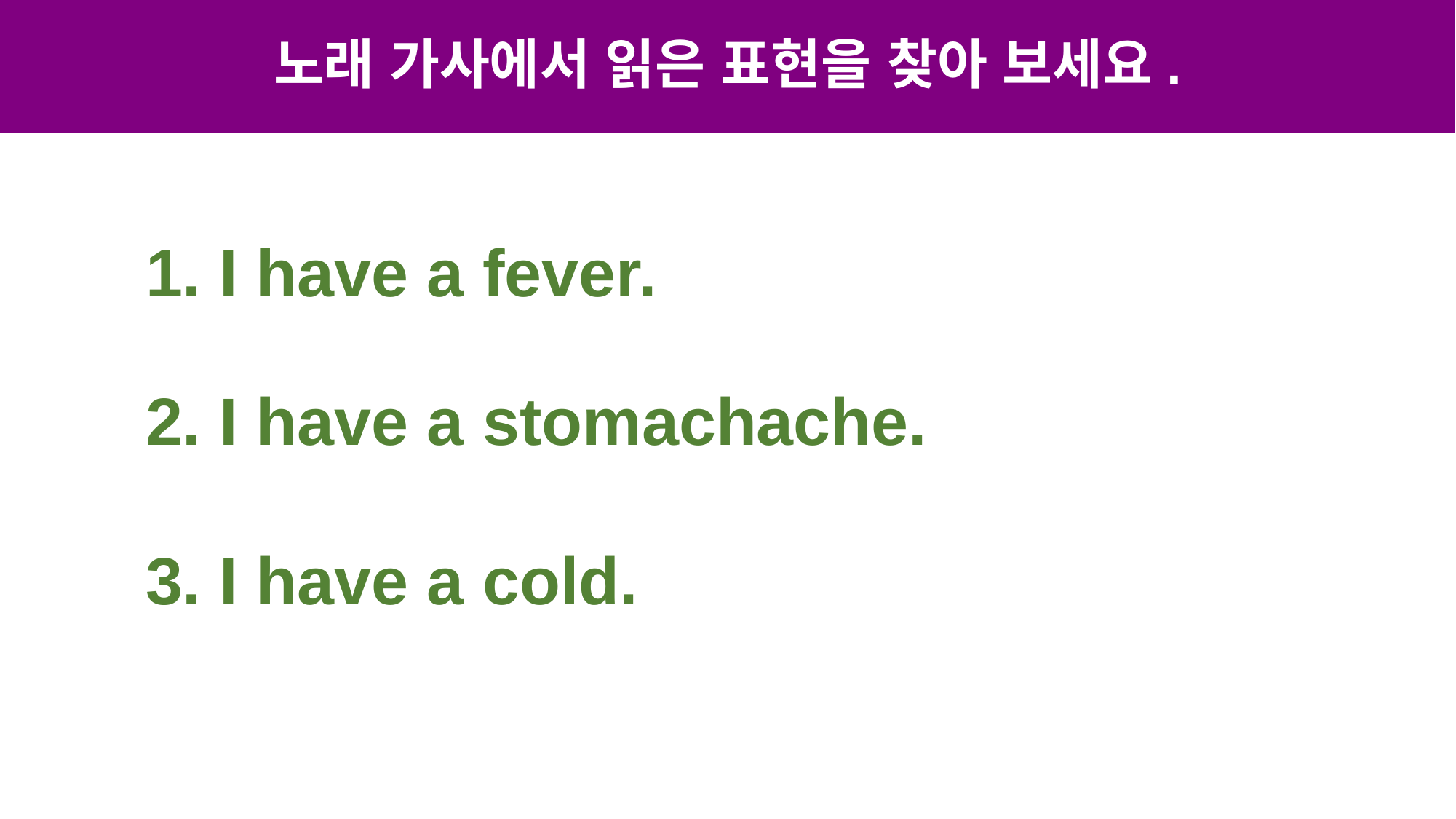

노래 가사에서 읽은 표현을 찾아 보세요.
1. I have a fever.
2. I have a stomachache.
3. I have a cold.